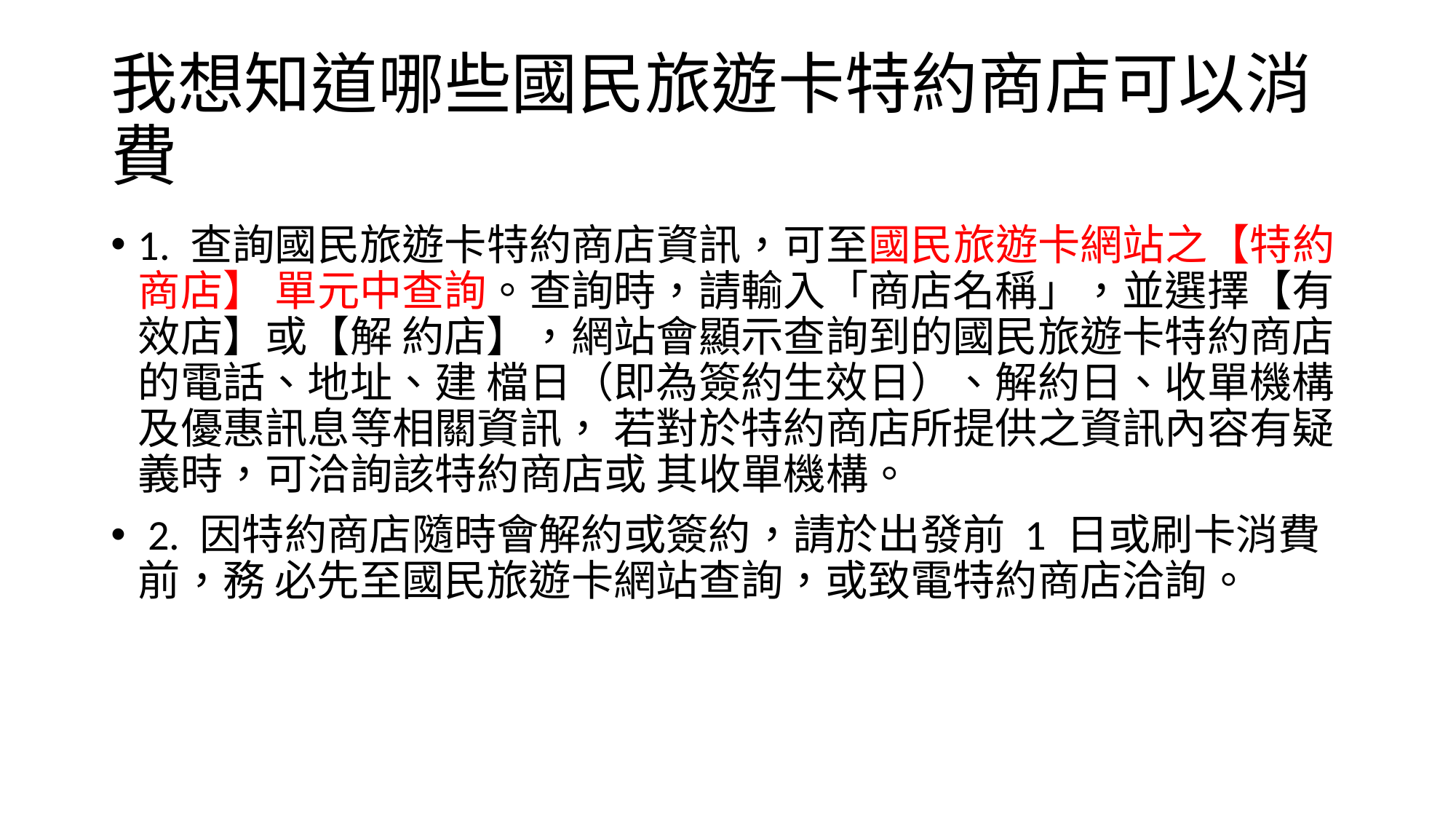

# 我想知道哪些國民旅遊卡特約商店可以消費
1. 查詢國民旅遊卡特約商店資訊，可至國民旅遊卡網站之【特約商店】 單元中查詢。查詢時，請輸入「商店名稱」，並選擇【有效店】或【解 約店】，網站會顯示查詢到的國民旅遊卡特約商店的電話、地址、建 檔日（即為簽約生效日）、解約日、收單機構及優惠訊息等相關資訊， 若對於特約商店所提供之資訊內容有疑義時，可洽詢該特約商店或 其收單機構。
 2. 因特約商店隨時會解約或簽約，請於出發前 1 日或刷卡消費前，務 必先至國民旅遊卡網站查詢，或致電特約商店洽詢。